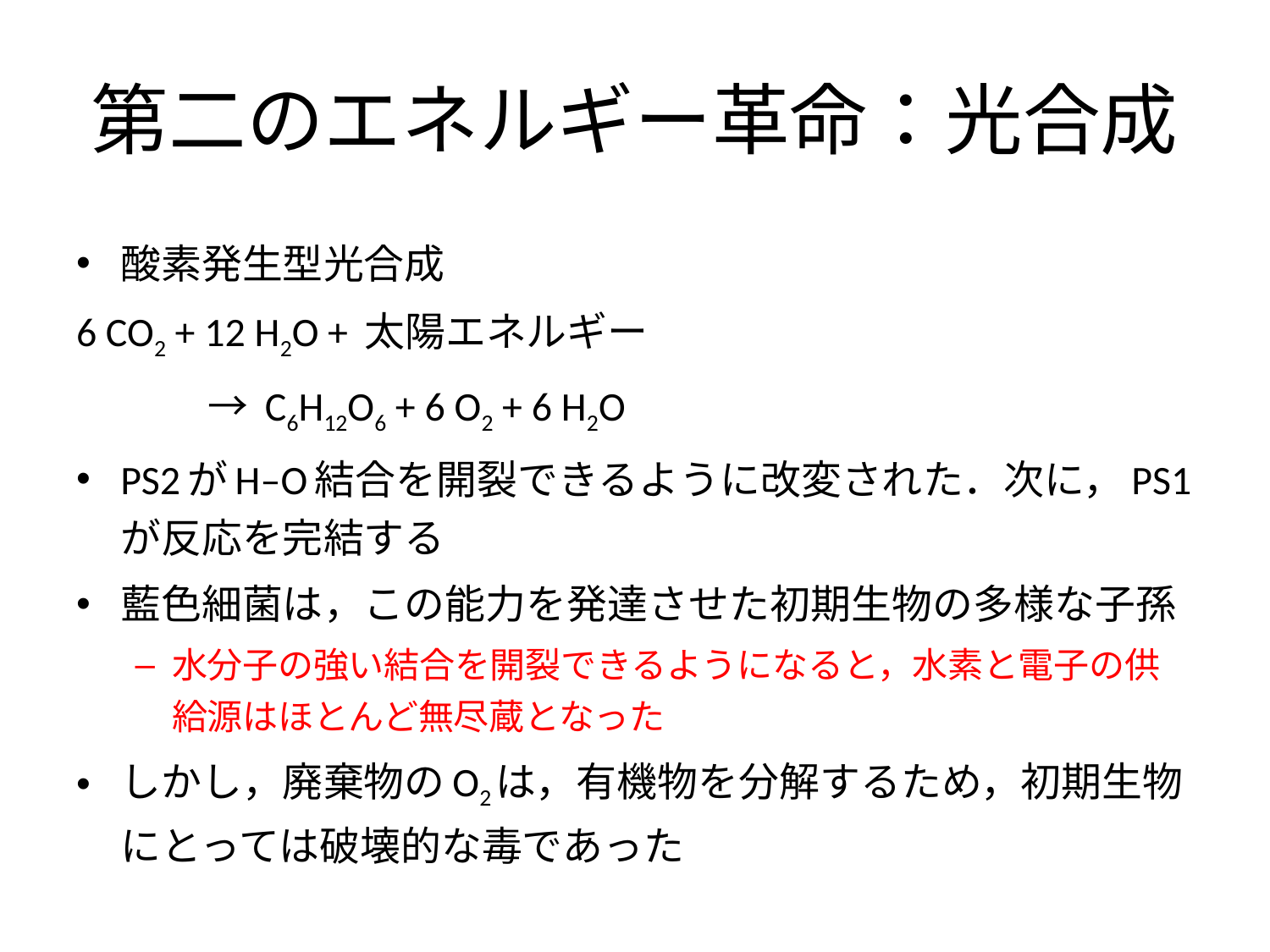

# 第二のエネルギー革命：光合成
酸素発生型光合成
6 CO2 + 12 H2O + 太陽エネルギー
								　→ C6H12O6 + 6 O2 + 6 H2O
PS2がH–O結合を開裂できるように改変された．次に，PS1が反応を完結する
藍色細菌は，この能力を発達させた初期生物の多様な子孫
水分子の強い結合を開裂できるようになると，水素と電子の供給源はほとんど無尽蔵となった
しかし，廃棄物のO2は，有機物を分解するため，初期生物にとっては破壊的な毒であった